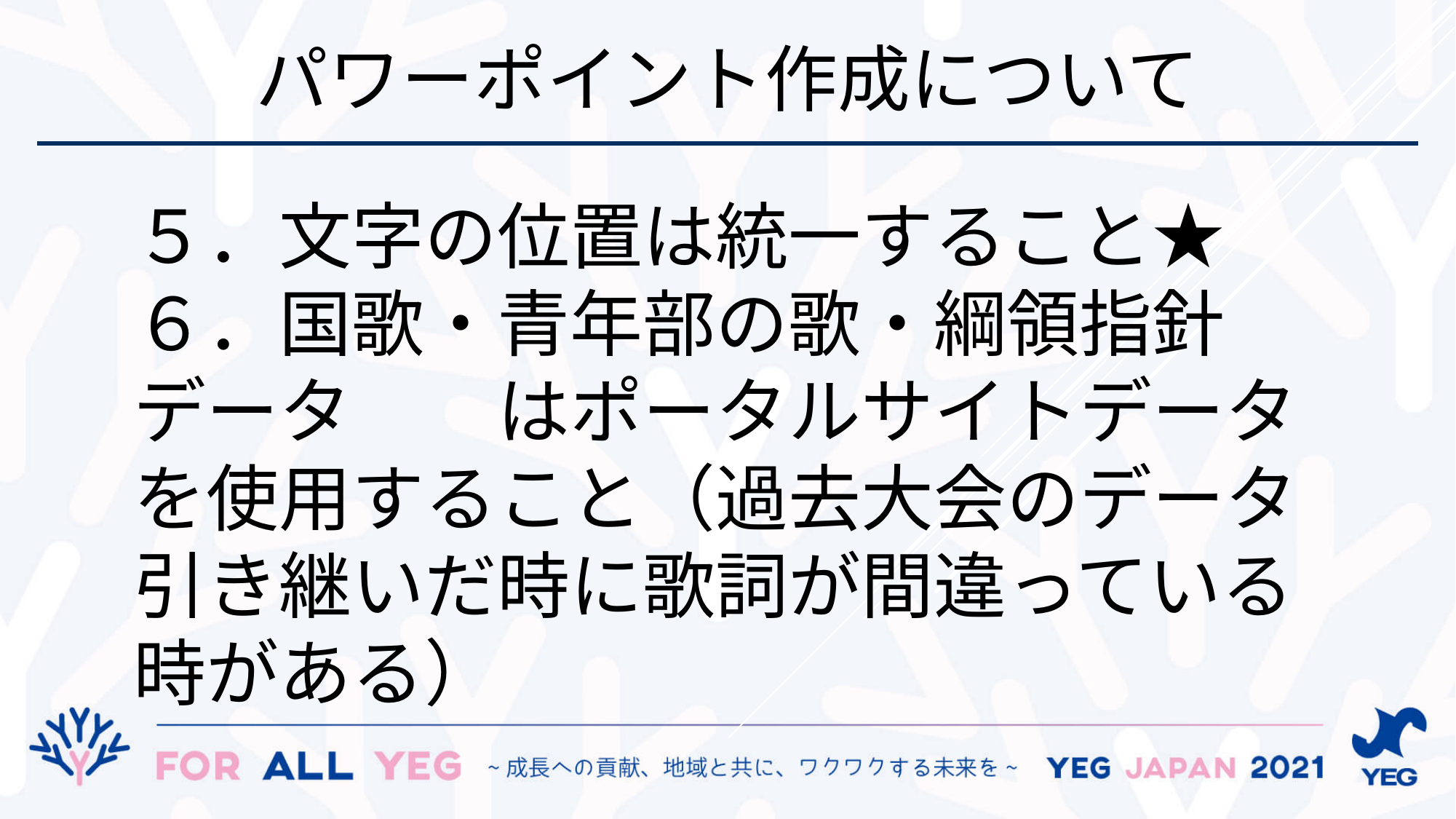

パワーポイント作成について
５．文字の位置は統一すること★
６．国歌・青年部の歌・綱領指針データ　　はポータルサイトデータを使用すること（過去大会のデータ引き継いだ時に歌詞が間違っている時がある）